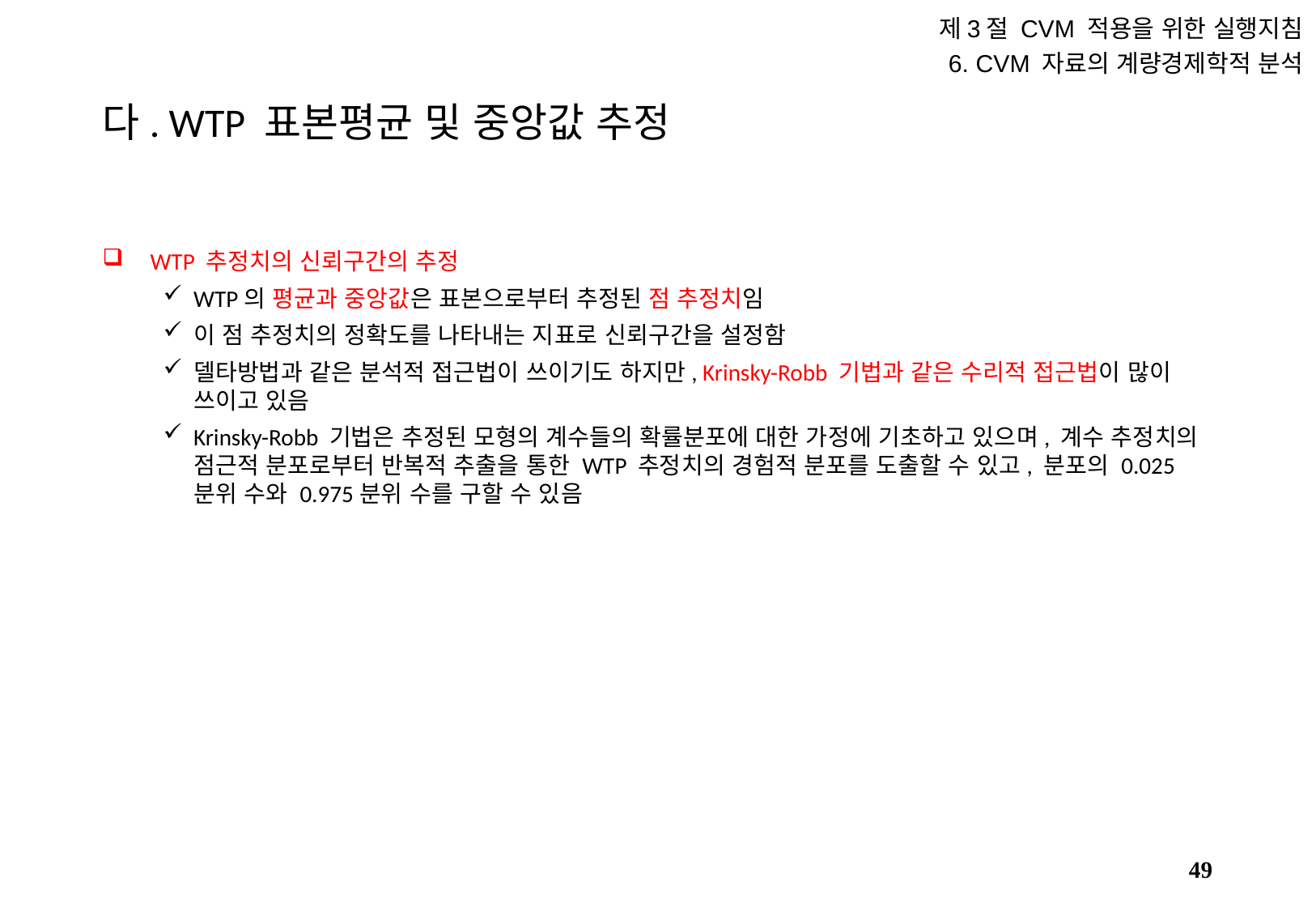

제3절 CVM 적용을 위한 실행지침
6. CVM 자료의 계량경제학적 분석
# 다. WTP 표본평균 및 중앙값 추정
WTP 추정치의 신뢰구간의 추정
WTP의 평균과 중앙값은 표본으로부터 추정된 점 추정치임
이 점 추정치의 정확도를 나타내는 지표로 신뢰구간을 설정함
델타방법과 같은 분석적 접근법이 쓰이기도 하지만, Krinsky-Robb 기법과 같은 수리적 접근법이 많이 쓰이고 있음
Krinsky-Robb 기법은 추정된 모형의 계수들의 확률분포에 대한 가정에 기초하고 있으며, 계수 추정치의 점근적 분포로부터 반복적 추출을 통한 WTP 추정치의 경험적 분포를 도출할 수 있고, 분포의 0.025분위 수와 0.975분위 수를 구할 수 있음
49